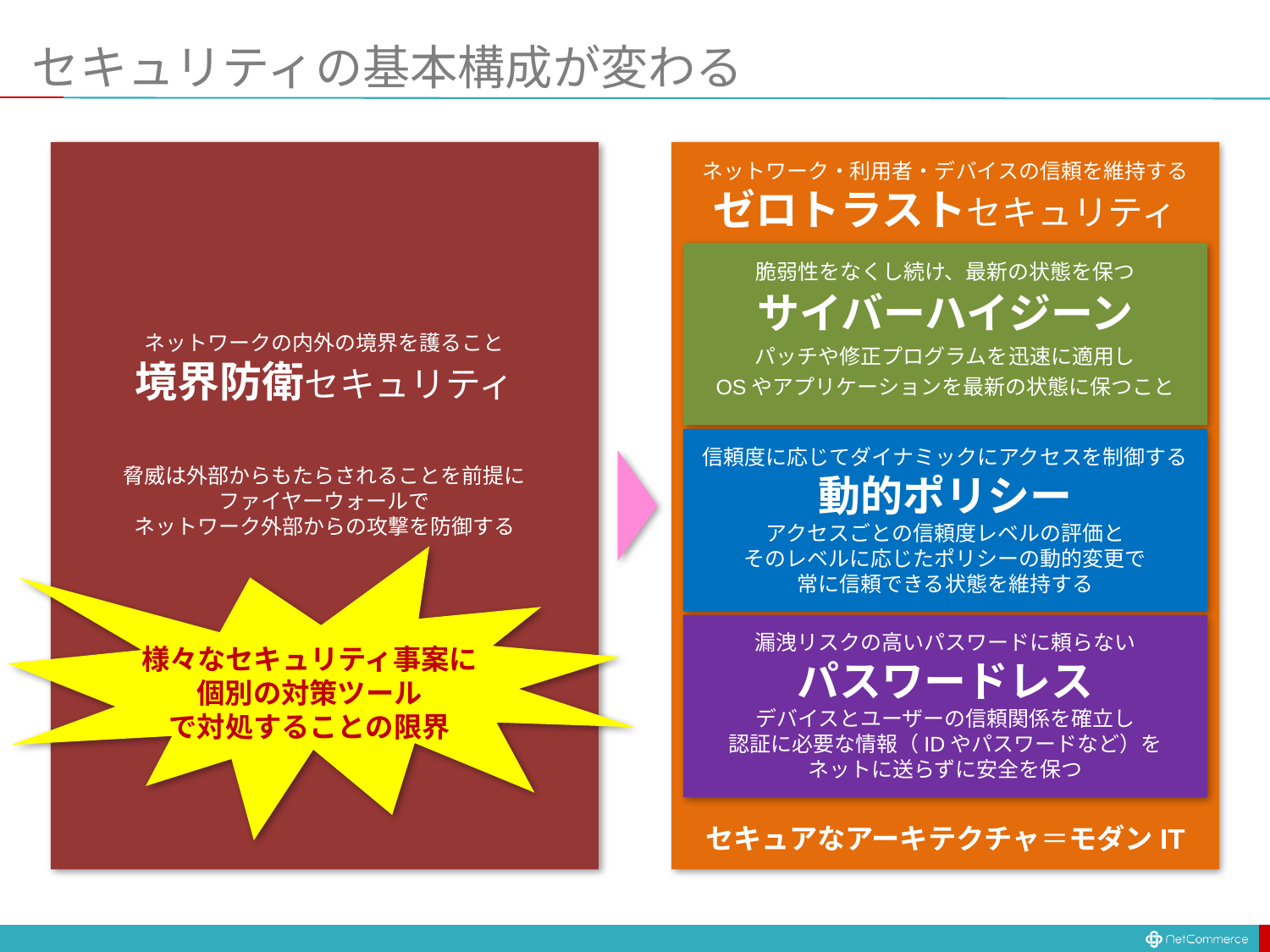

# セキュリティの基本構成が変わる

ネットワーク・利用者・デバイスの信頼を維持する
ゼロトラストセキュリティ

脆弱性をなくし続け、最新の状態を保つ
サイバーハイジーン
パッチや修正プログラムを迅速に適用し
OSやアプリケーションを最新の状態に保つこと

信頼度に応じてダイナミックにアクセスを制御する
動的ポリシー
アクセスごとの信頼度レベルの評価と
そのレベルに応じたポリシーの動的変更で
常に信頼できる状態を維持する

漏洩リスクの高いパスワードに頼らない
パスワードレス
デバイスとユーザーの信頼関係を確立し
認証に必要な情報（IDやパスワードなど）を
ネットに送らずに安全を保つ
セキュアなアーキテクチャ＝モダンIT
ネットワークの内外の境界を護ること
境界防衛セキュリティ
脅威は外部からもたらされることを前提に
ファイヤーウォールで
ネットワーク外部からの攻撃を防御する

様々なセキュリティ事案に
個別の対策ツール
で対処することの限界